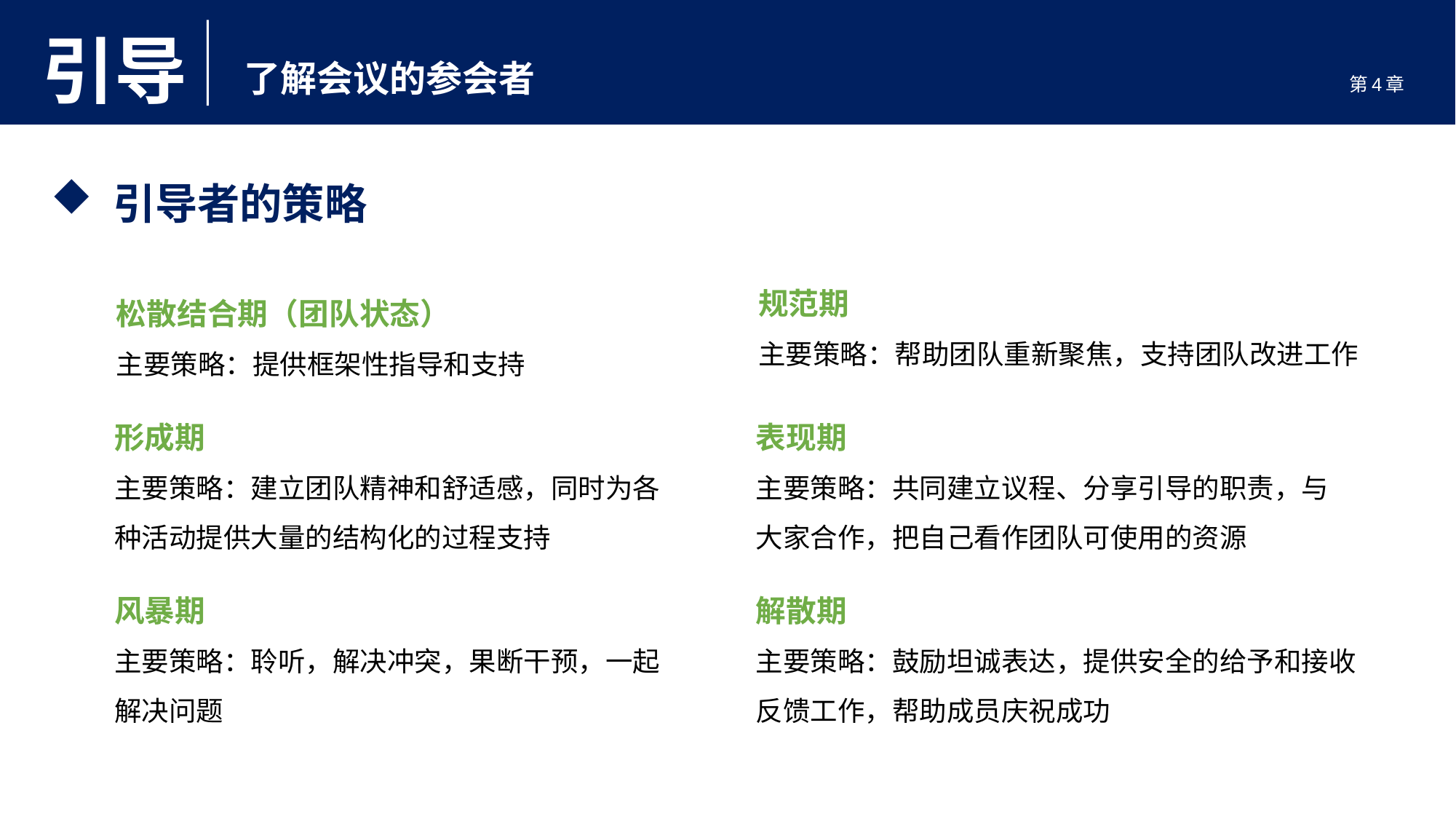

引导

了解会议的参会者
第4章
 引导者的策略
规范期
主要策略：帮助团队重新聚焦，支持团队改进工作
松散结合期（团队状态）
主要策略：提供框架性指导和支持
形成期
主要策略：建立团队精神和舒适感，同时为各种活动提供大量的结构化的过程支持
表现期
主要策略：共同建立议程、分享引导的职责，与大家合作，把自己看作团队可使用的资源
风暴期
主要策略：聆听，解决冲突，果断干预，一起解决问题
解散期
主要策略：鼓励坦诚表达，提供安全的给予和接收反馈工作，帮助成员庆祝成功